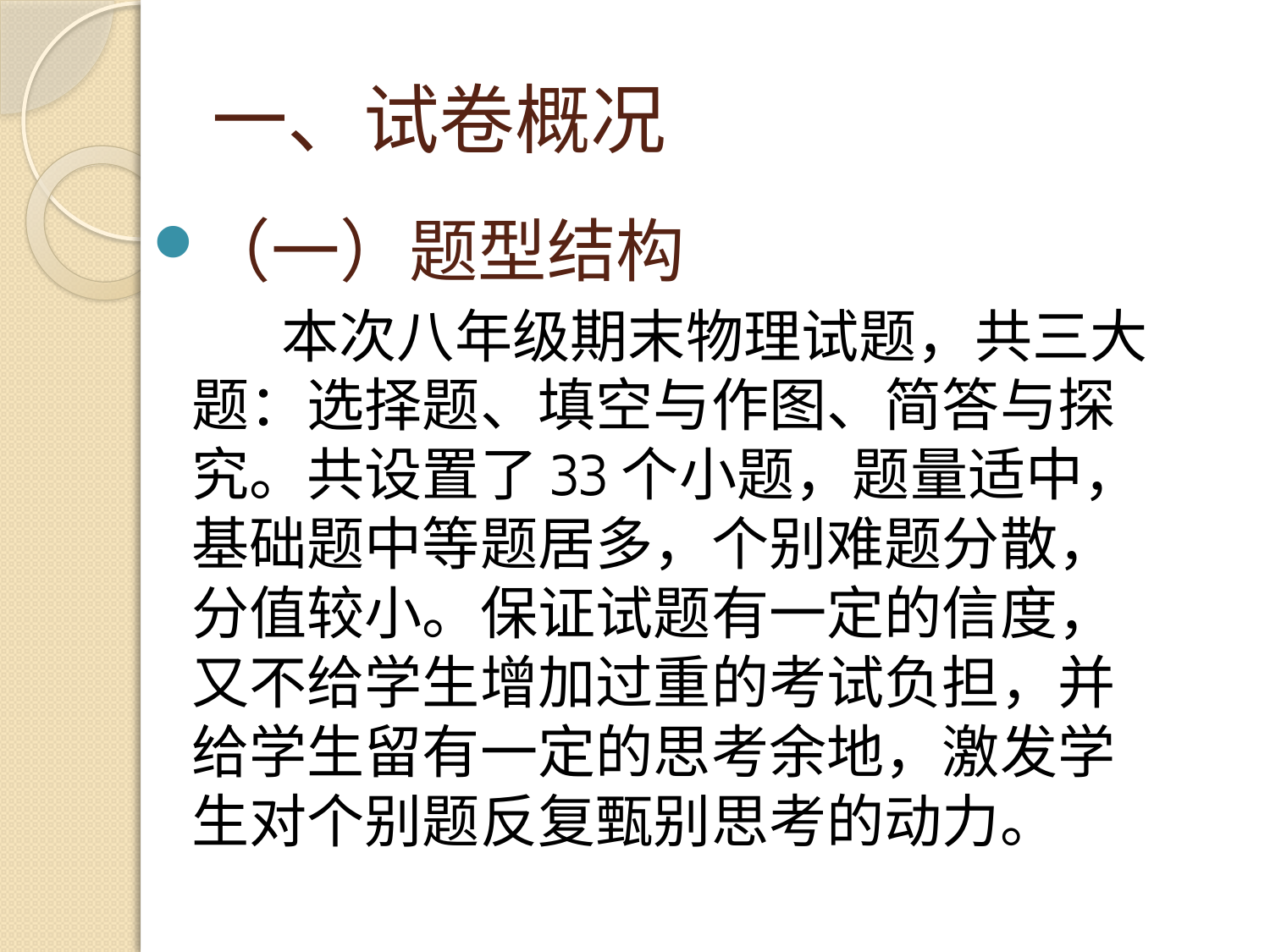

# 一、试卷概况
（一）题型结构
         本次八年级期末物理试题，共三大题：选择题、填空与作图、简答与探究。共设置了33个小题，题量适中，基础题中等题居多，个别难题分散，分值较小。保证试题有一定的信度，又不给学生增加过重的考试负担，并给学生留有一定的思考余地，激发学生对个别题反复甄别思考的动力。